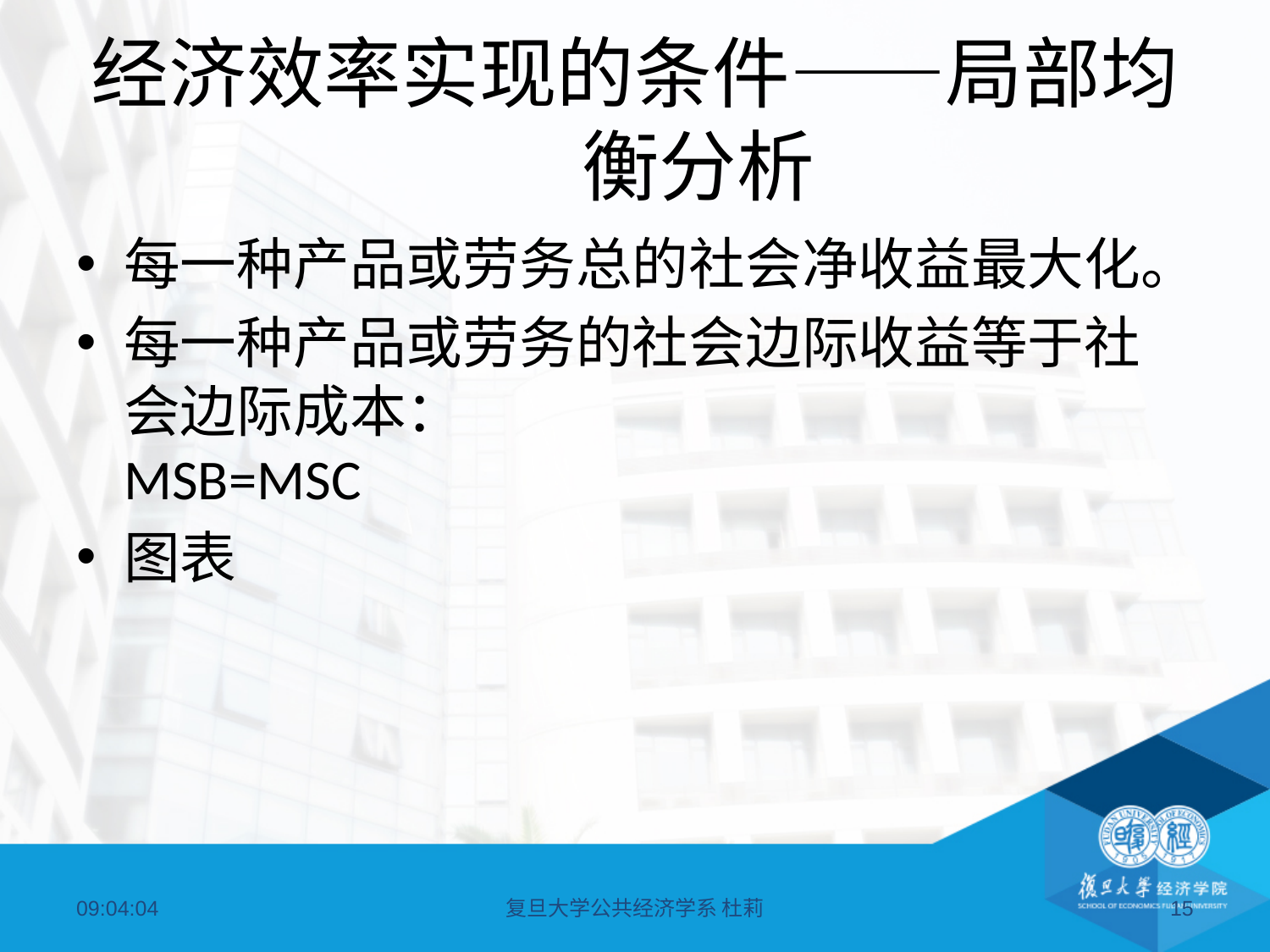

# 经济效率实现的条件——局部均衡分析
每一种产品或劳务总的社会净收益最大化。
每一种产品或劳务的社会边际收益等于社会边际成本：
MSB=MSC
图表
09:04:04
复旦大学公共经济学系 杜莉
15